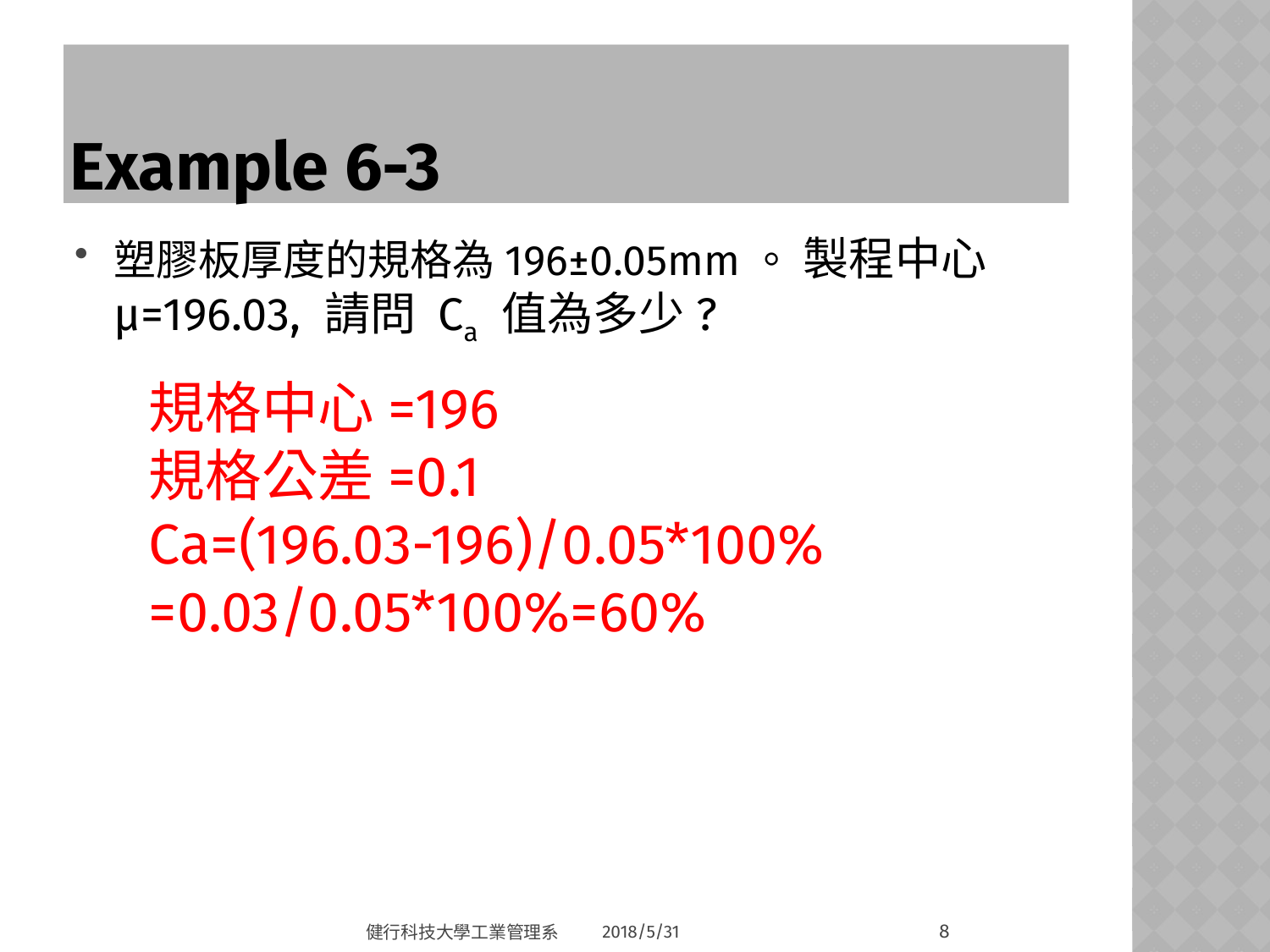

# Example 6-3
塑膠板厚度的規格為196±0.05mm。 製程中心 μ=196.03, 請問 Ca 值為多少?
規格中心=196
規格公差=0.1
Ca=(196.03-196)/0.05*100%
=0.03/0.05*100%=60%
8
健行科技大學工業管理系
2018/5/31